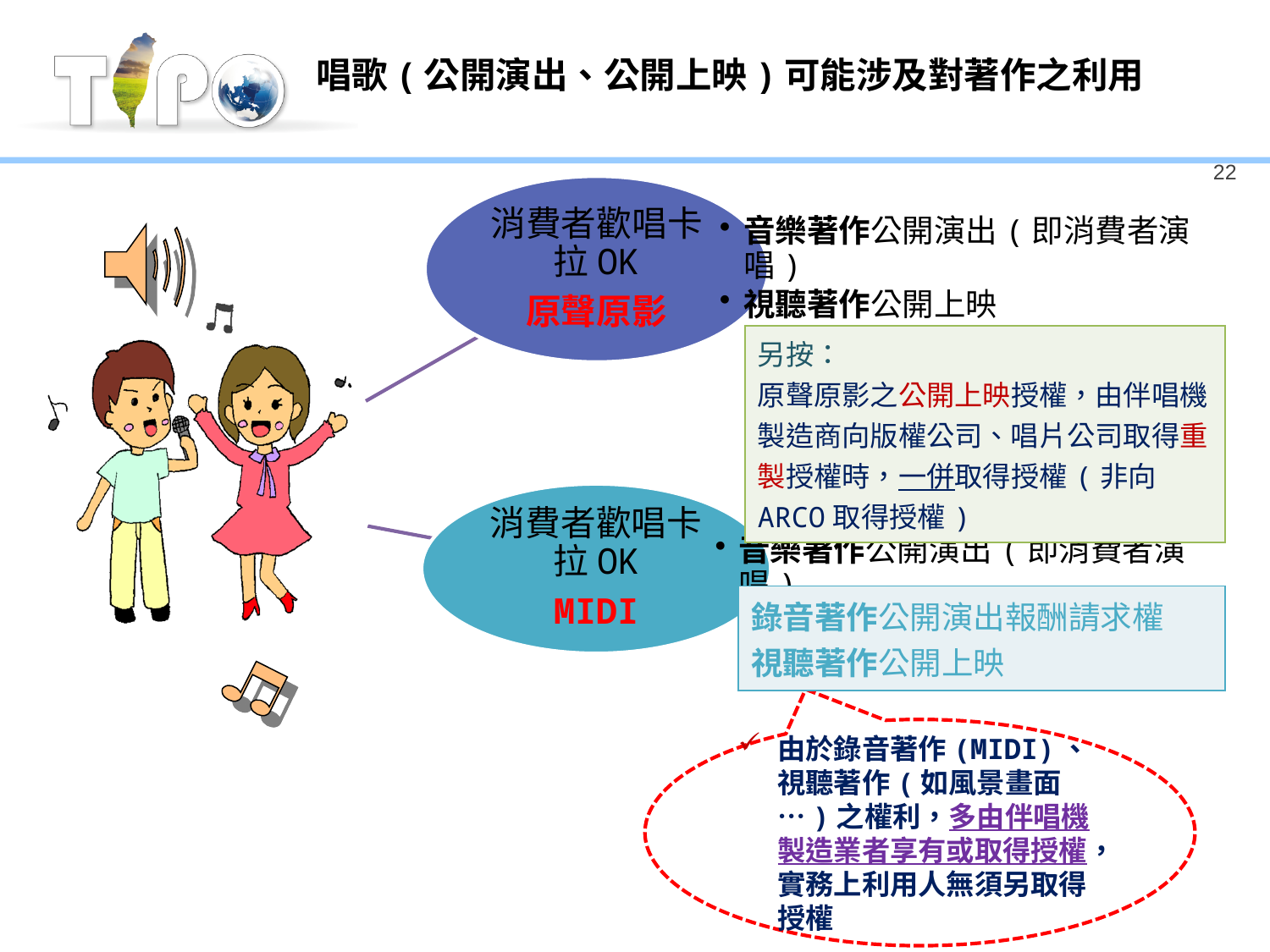

# 唱歌(公開演出、公開上映)可能涉及對著作之利用
消費者歡唱卡拉OK
原聲原影
音樂著作公開演出(即消費者演唱)
視聽著作公開上映
消費者歡唱卡拉OK
MIDI
音樂著作公開演出(即消費者演唱)
22

| 另按： 原聲原影之公開上映授權，由伴唱機製造商向版權公司、唱片公司取得重製授權時，一併取得授權(非向ARCO取得授權) |
| --- |
| 錄音著作公開演出報酬請求權 視聽著作公開上映 |
| --- |

由於錄音著作(MIDI)、視聽著作(如風景畫面…)之權利，多由伴唱機製造業者享有或取得授權，實務上利用人無須另取得授權